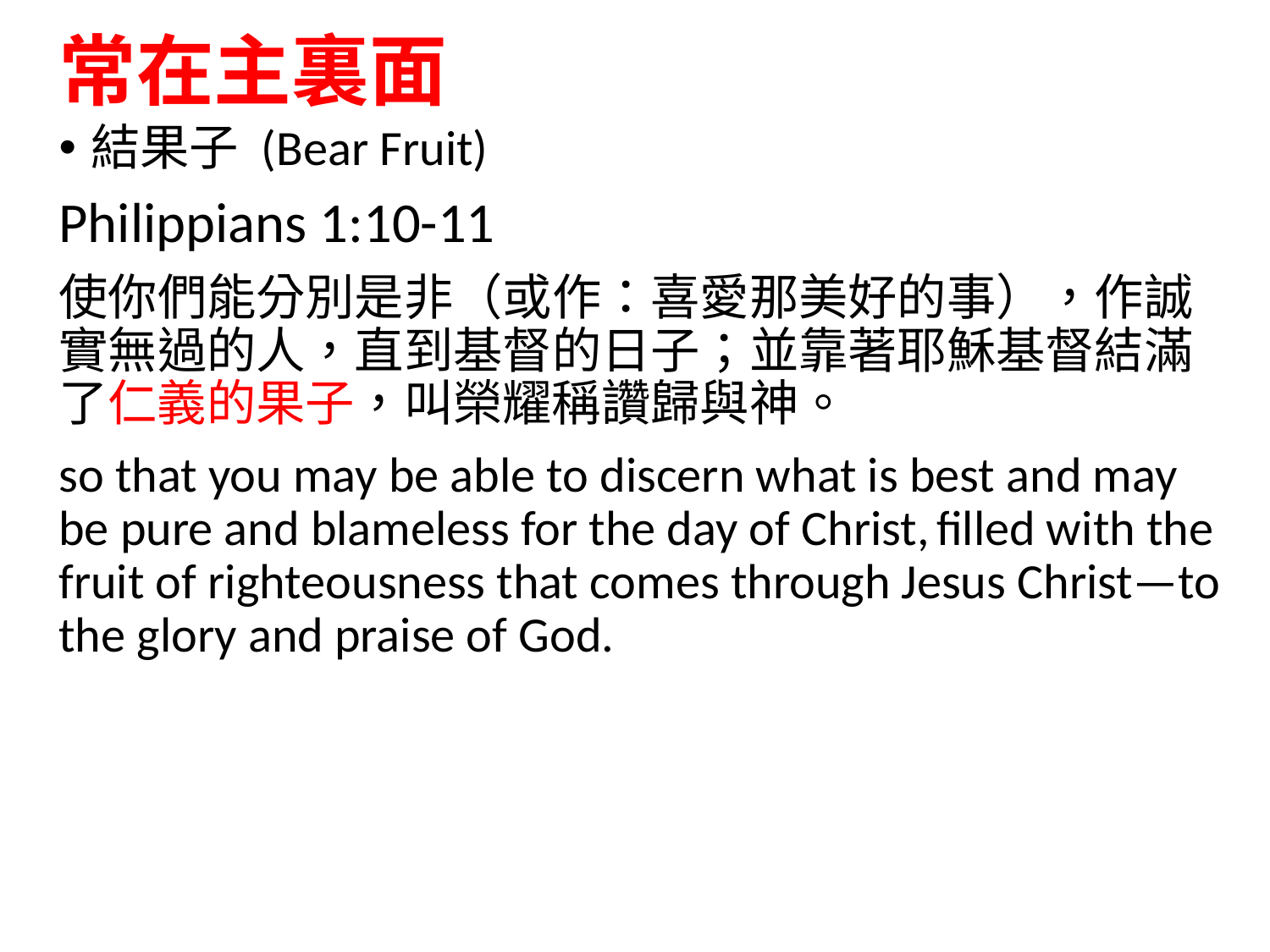

# 常在主裏面
結果子 (Bear Fruit)
Philippians 1:10-11
使你們能分別是非（或作：喜愛那美好的事），作誠實無過的人，直到基督的日子；並靠著耶穌基督結滿了仁義的果子，叫榮耀稱讚歸與神。
so that you may be able to discern what is best and may be pure and blameless for the day of Christ, filled with the fruit of righteousness that comes through Jesus Christ—to the glory and praise of God.